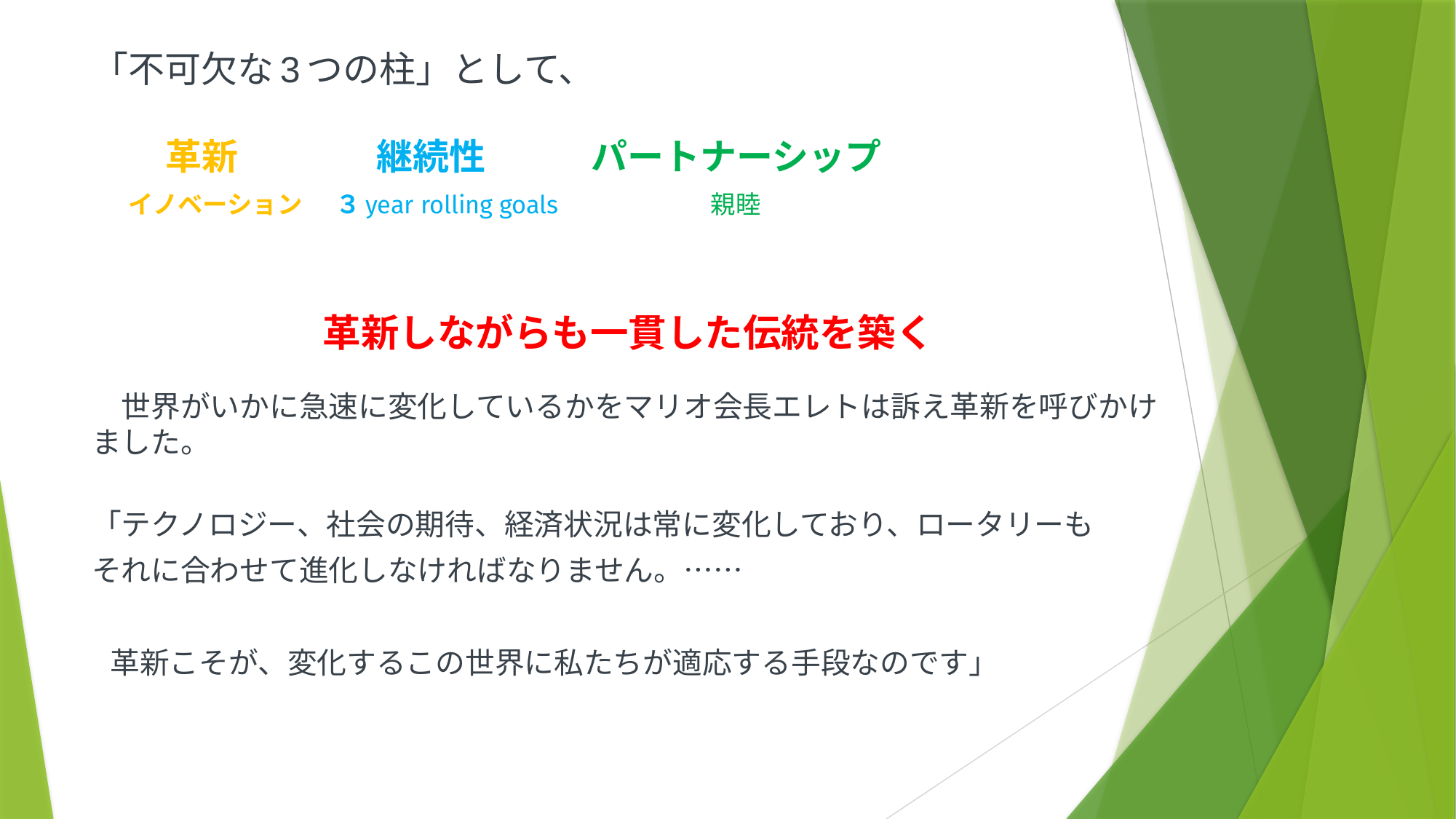

# 「不可欠な3つの柱」として、 　　 革新    　　    継続性    　　パートナーシップ 　イノベーション      ３year rolling goals 	　　　　     親睦
革新しながらも一貫した伝統を築く
　世界がいかに急速に変化しているかをマリオ会長エレトは訴え革新を呼びかけました。
「テクノロジー、社会の期待、経済状況は常に変化しており、ロータリーも
それに合わせて進化しなければなりません。……

  革新こそが、変化するこの世界に私たちが適応する手段なのです」